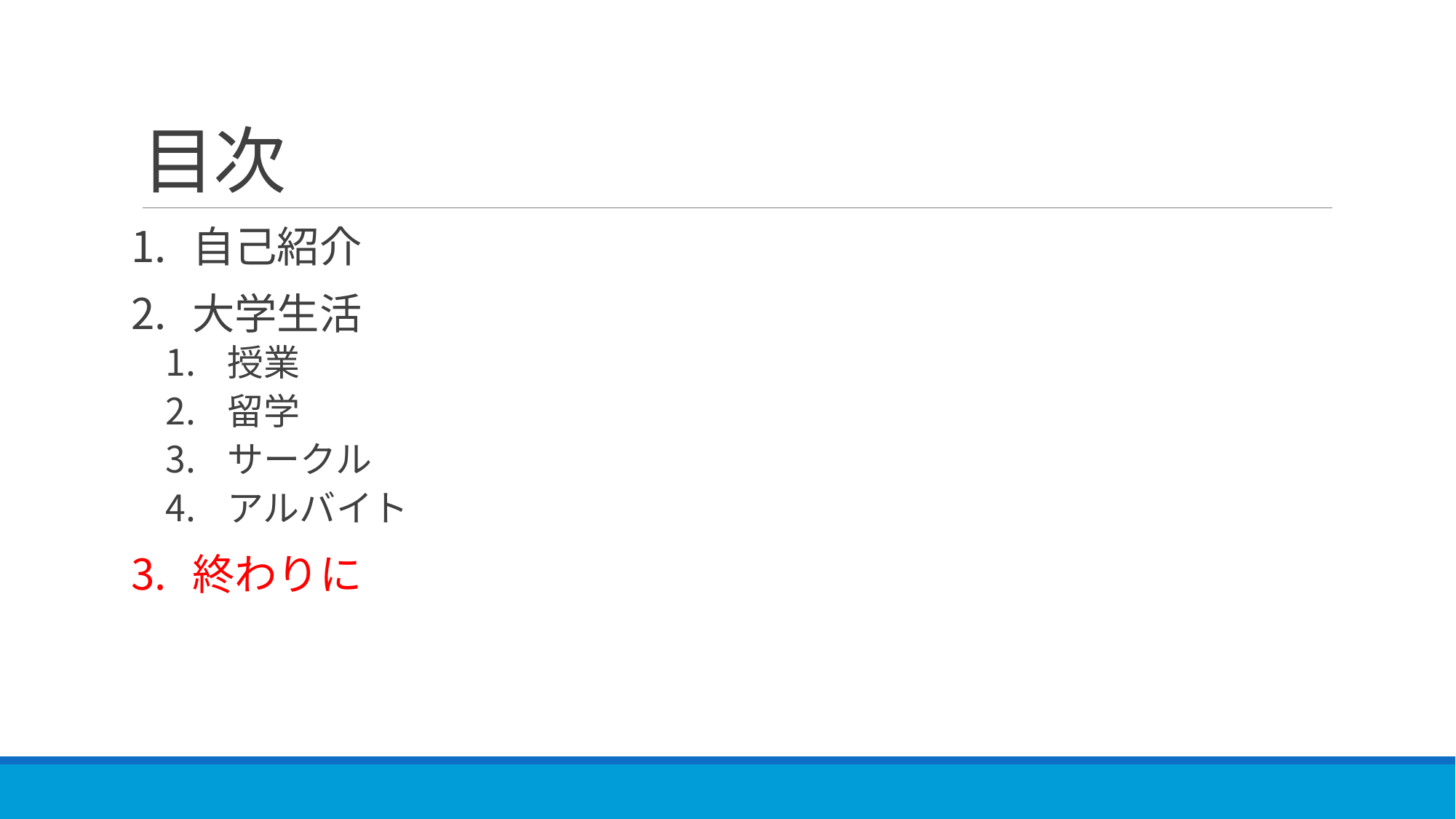

# 目次
自己紹介
大学生活
授業
留学
サークル
アルバイト
終わりに